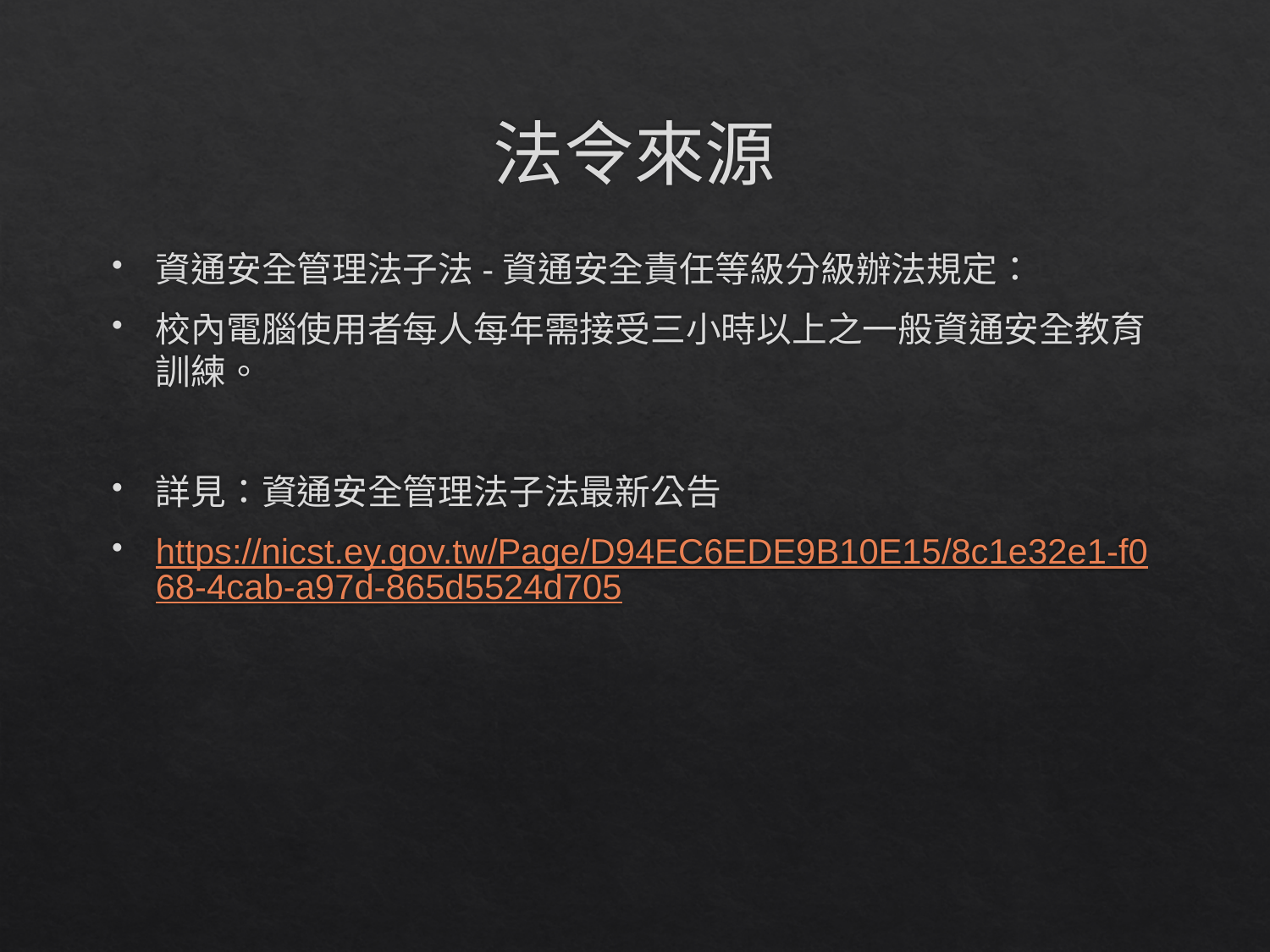

# 法令來源
資通安全管理法子法-資通安全責任等級分級辦法規定：
校內電腦使用者每人每年需接受三小時以上之一般資通安全教育訓練。

詳見：資通安全管理法子法最新公告
https://nicst.ey.gov.tw/Page/D94EC6EDE9B10E15/8c1e32e1-f068-4cab-a97d-865d5524d705